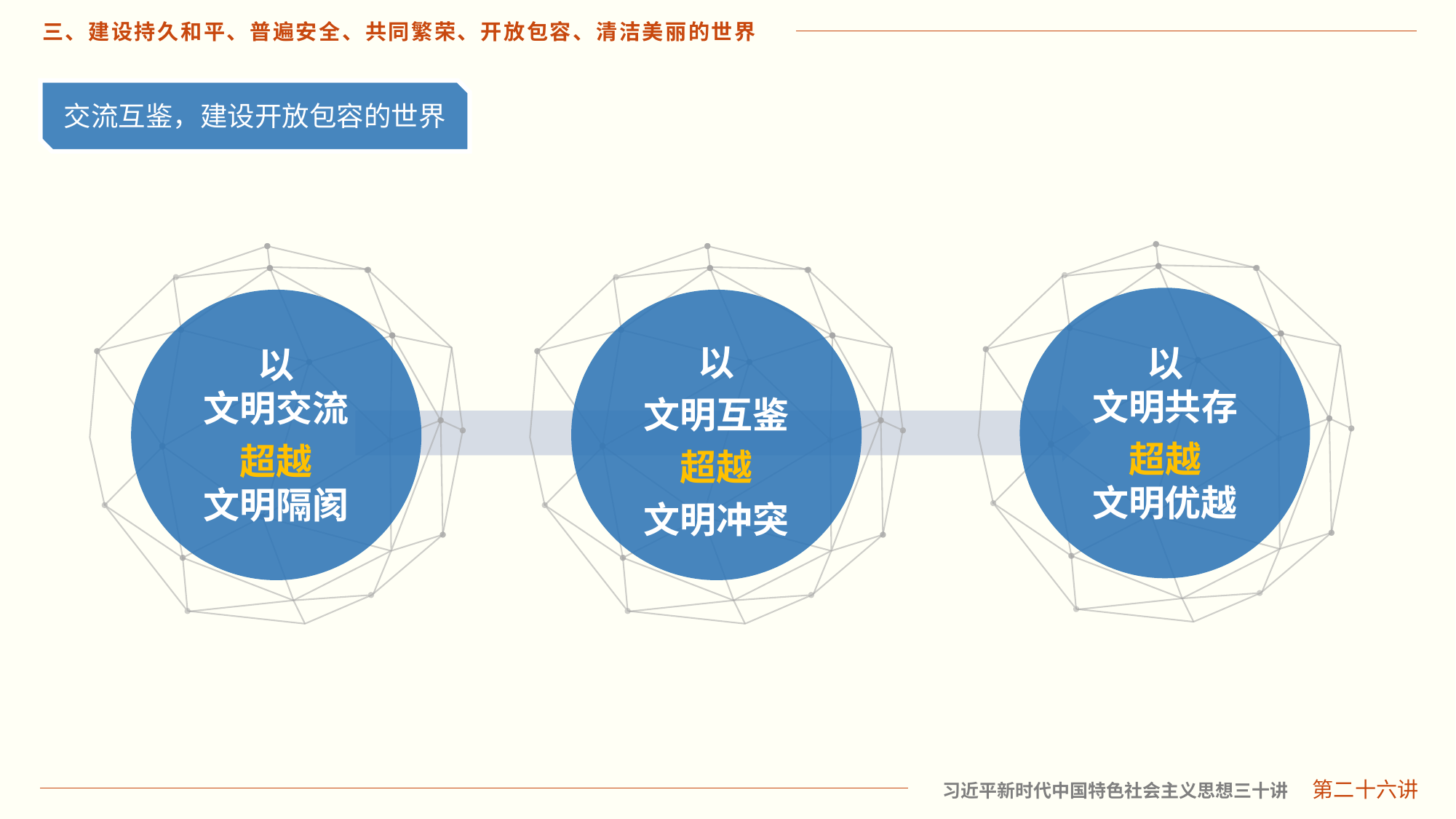

交流互鉴，建设开放包容的世界

以
文明共存
超越
文明优越

以
文明交流
超越
文明隔阂

以
文明互鉴
超越
文明冲突